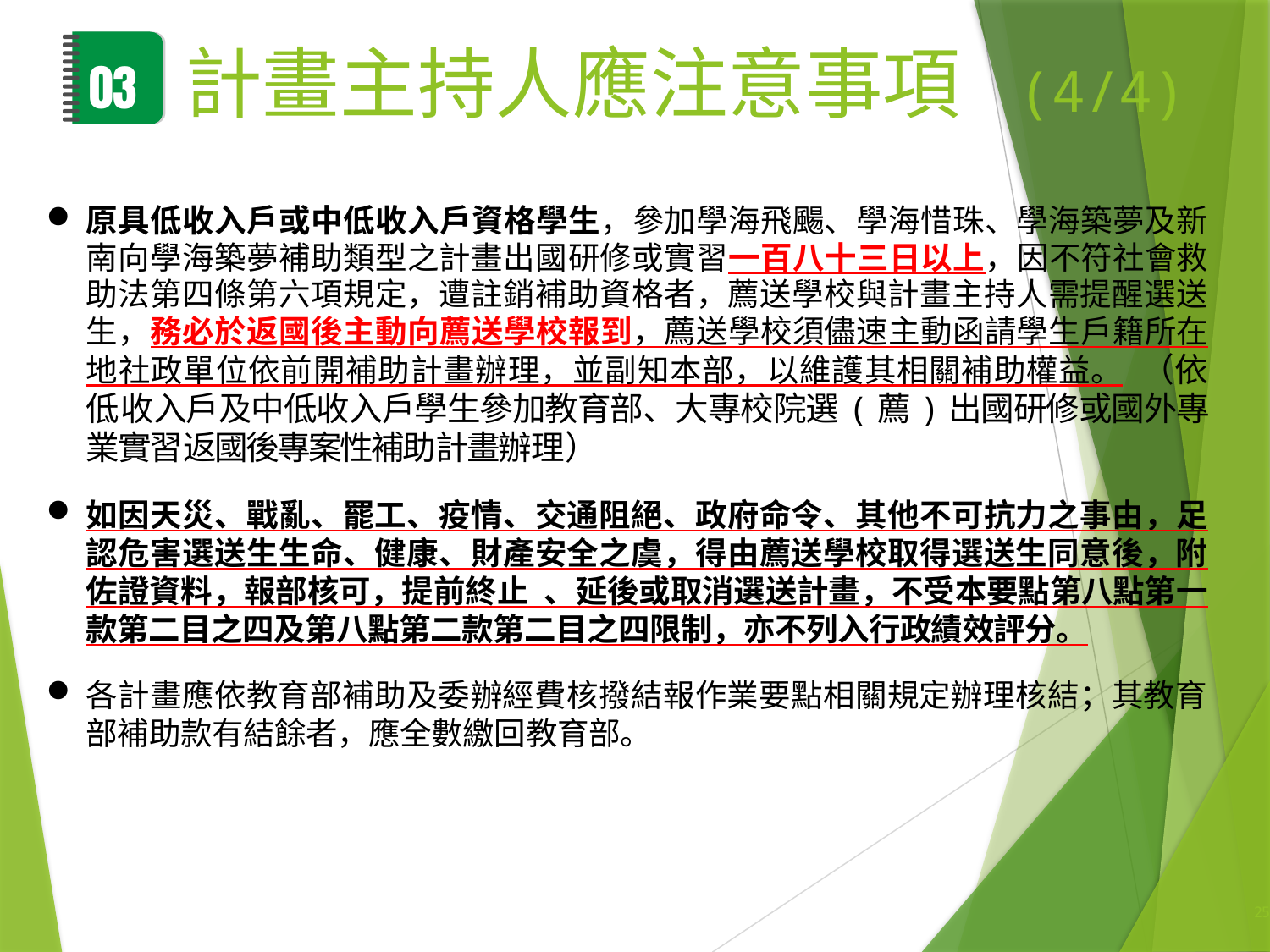

# 03	計畫主持人應注意事項 (4/4)

原具低收入戶或中低收入戶資格學生，參加學海飛颺、學海惜珠、學海築夢及新南向學海築夢補助類型之計畫出國研修或實習一百八十三日以上，因不符社會救助法第四條第六項規定，遭註銷補助資格者，薦送學校與計畫主持人需提醒選送生，務必於返國後主動向薦送學校報到，薦送學校須儘速主動函請學生戶籍所在 地社政單位依前開補助計畫辦理，並副知本部，以維護其相關補助權益。 （依低收入戶及中低收入戶學生參加教育部、大專校院選(薦)出國研修或國外專業實習返國後專案性補助計畫辦理）

如因天災、戰亂、罷工、疫情、交通阻絕、政府命令、其他不可抗⼒之事由，足 認危害選送生生命、健康、財產安全之虞，得由薦送學校取得選送生同意後，附佐證資料，報部核可，提前終止 、延後或取消選送計畫，不受本要點第八點第一款第二目之四及第八點第二款第二目之四限制，亦不列入行政績效評分。

各計畫應依教育部補助及委辦經費核撥結報作業要點相關規定辦理核結；其教育部補助款有結餘者，應全數繳回教育部。
25